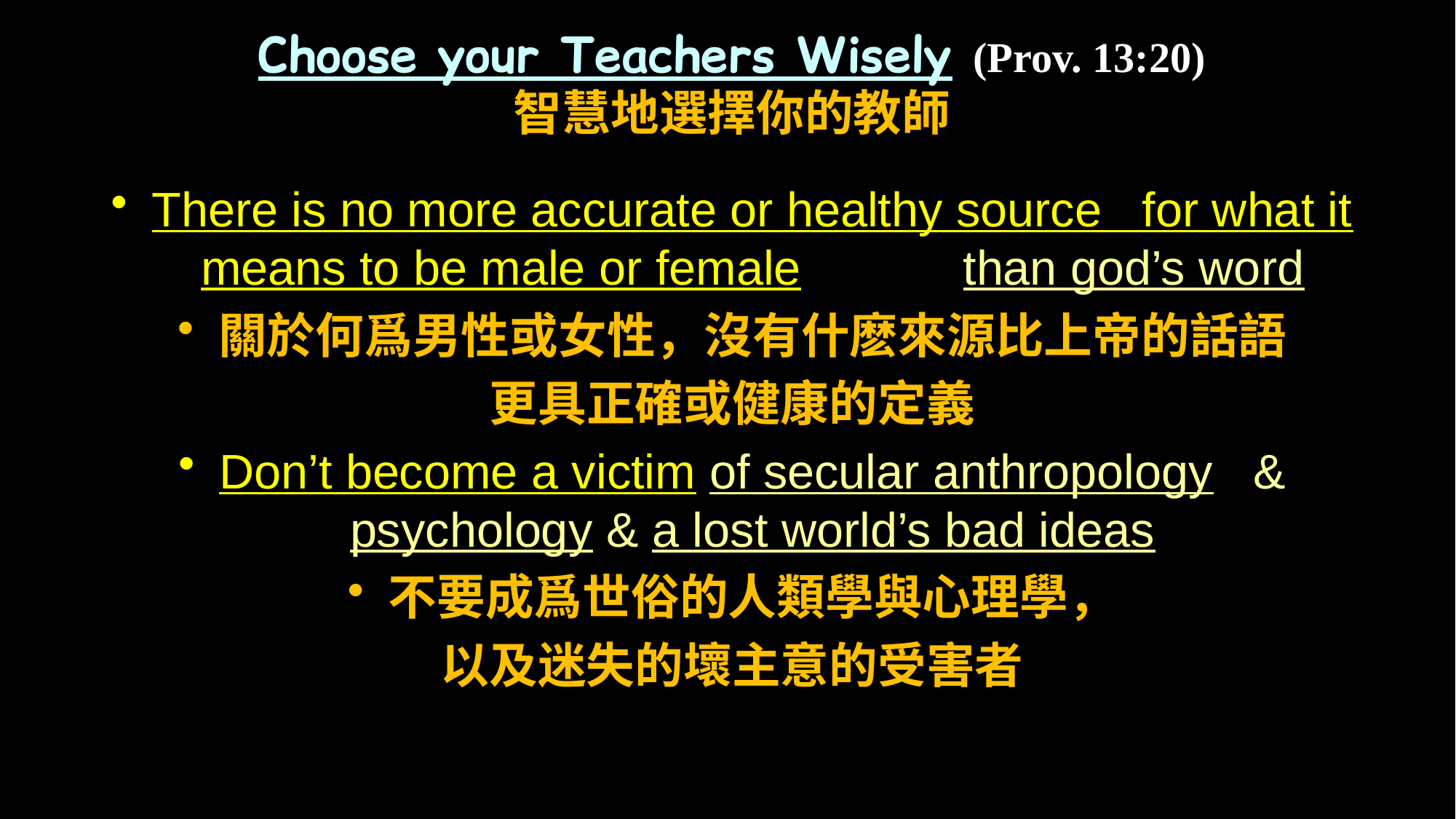

# Choose your Teachers Wisely (Prov. 13:20) 智慧地選擇你的教師
There is no more accurate or healthy source   for what it means to be male or female            than god’s word
關於何爲男性或女性，沒有什麽來源比上帝的話語
更具正確或健康的定義
Don’t become a victim of secular anthropology   & psychology & a lost world’s bad ideas
不要成爲世俗的人類學與心理學，
以及迷失的壞主意的受害者